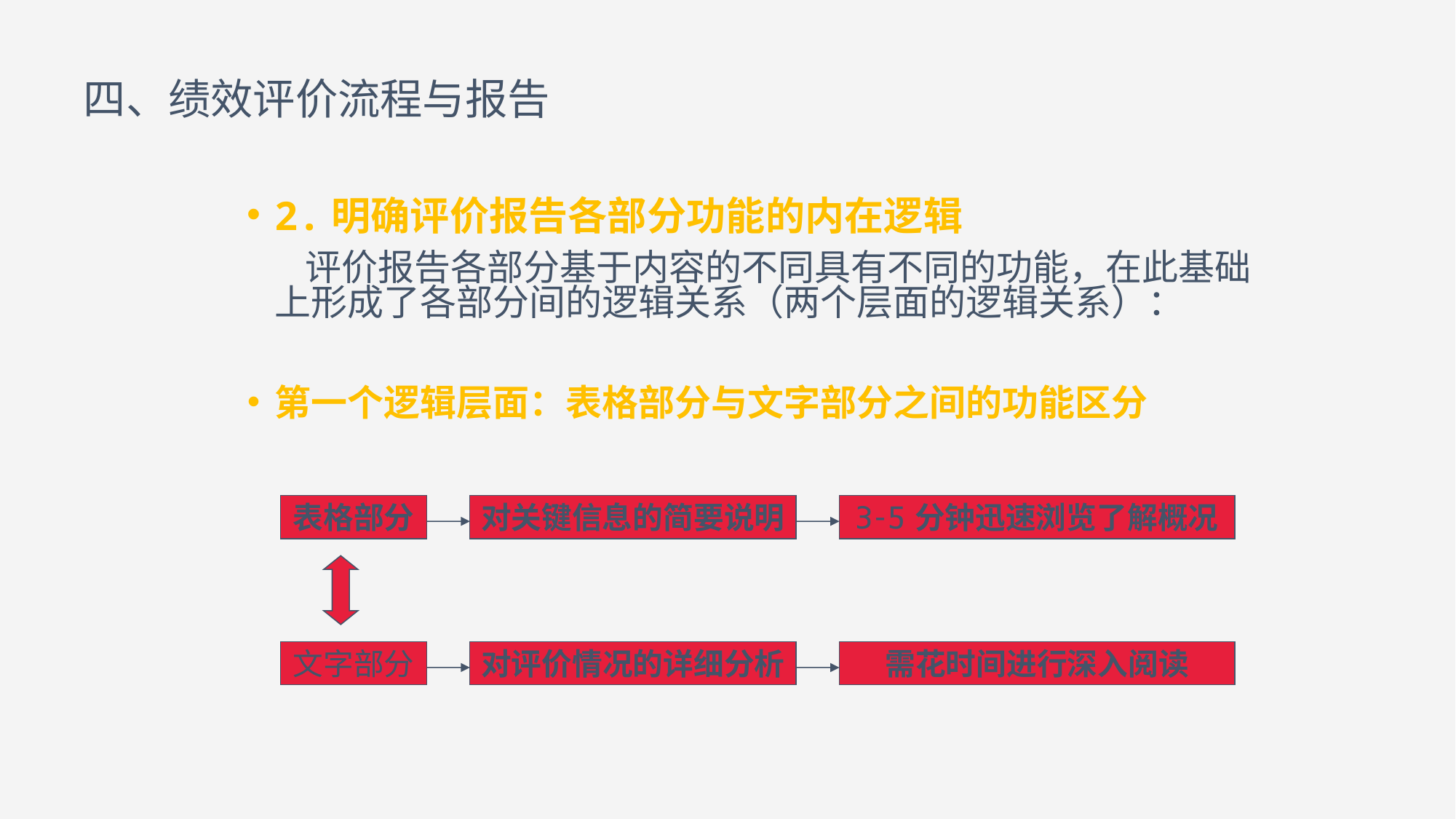

# 四、绩效评价流程与报告
2.明确评价报告各部分功能的内在逻辑
      评价报告各部分基于内容的不同具有不同的功能，在此基础上形成了各部分间的逻辑关系（两个层面的逻辑关系）：

第一个逻辑层面：表格部分与文字部分之间的功能区分

表格部分
对关键信息的简要说明
3-5分钟迅速浏览了解概况

文字部分
对评价情况的详细分析
需花时间进行深入阅读